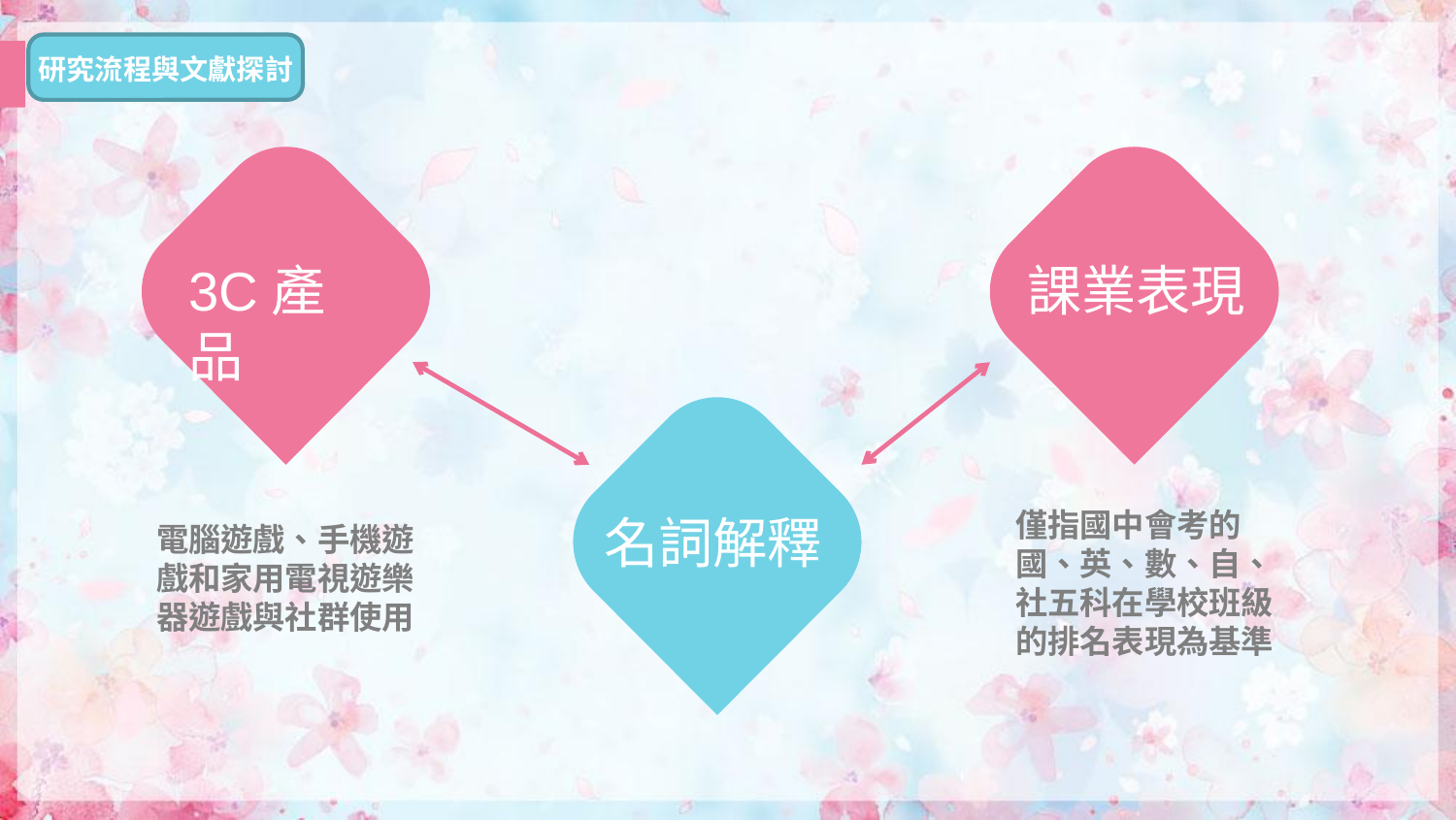

研究流程與文獻探討

3C產品
課業表現

僅指國中會考的國、英、數、自、社五科在學校班級的排名表現為基準
名詞解釋
電腦遊戲、手機遊戲和家用電視遊樂器遊戲與社群使用